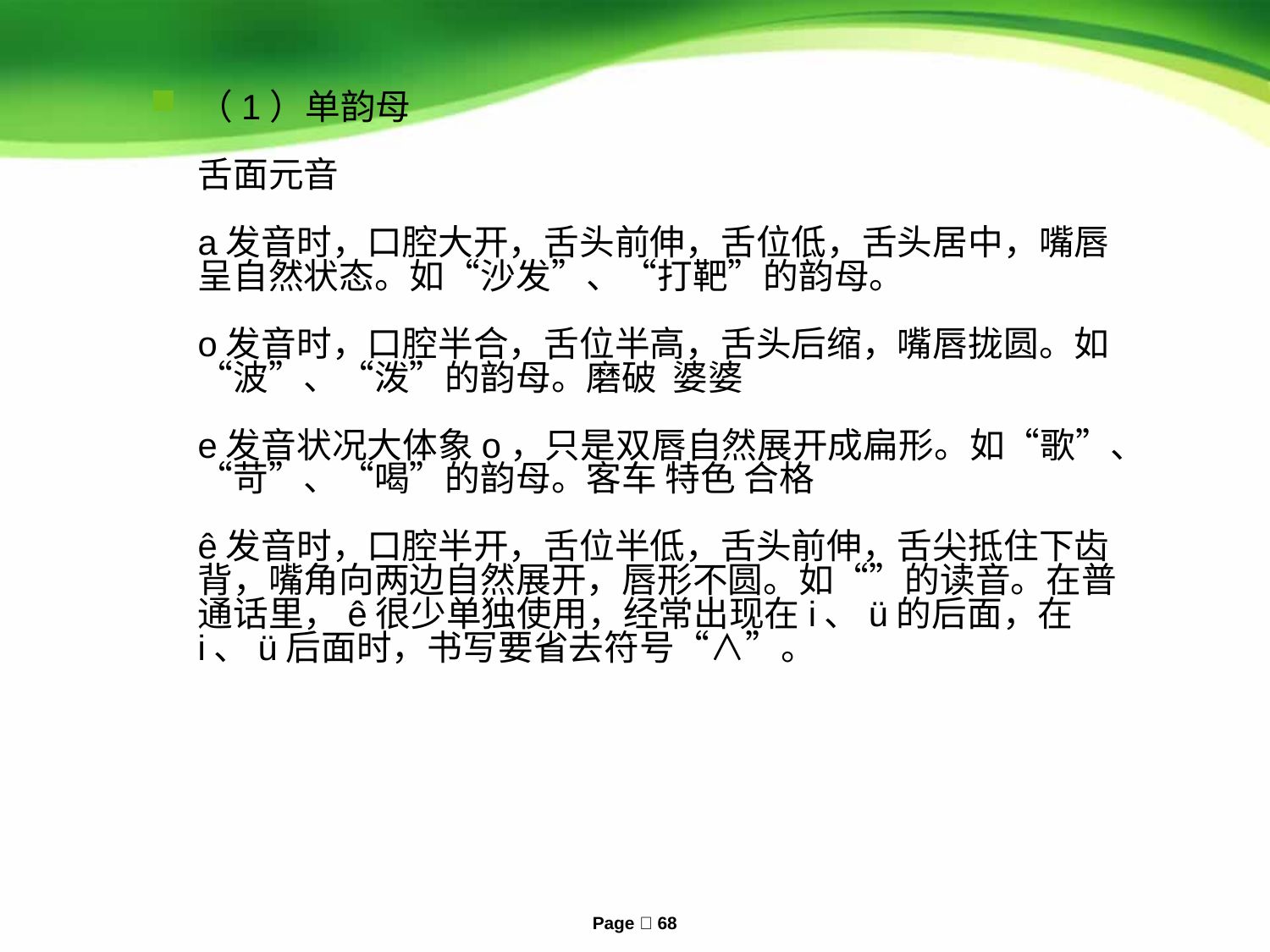

（1）单韵母
舌面元音
a发音时，口腔大开，舌头前伸，舌位低，舌头居中，嘴唇呈自然状态。如“沙发”、“打靶”的韵母。
o发音时，口腔半合，舌位半高，舌头后缩，嘴唇拢圆。如“波”、“泼”的韵母。磨破  婆婆
e发音状况大体象o，只是双唇自然展开成扁形。如“歌”、“苛”、“喝”的韵母。客车 特色 合格
ê发音时，口腔半开，舌位半低，舌头前伸，舌尖抵住下齿背，嘴角向两边自然展开，唇形不圆。如“”的读音。在普通话里，ê很少单独使用，经常出现在i、ü的后面，在i、ü后面时，书写要省去符号“∧”。